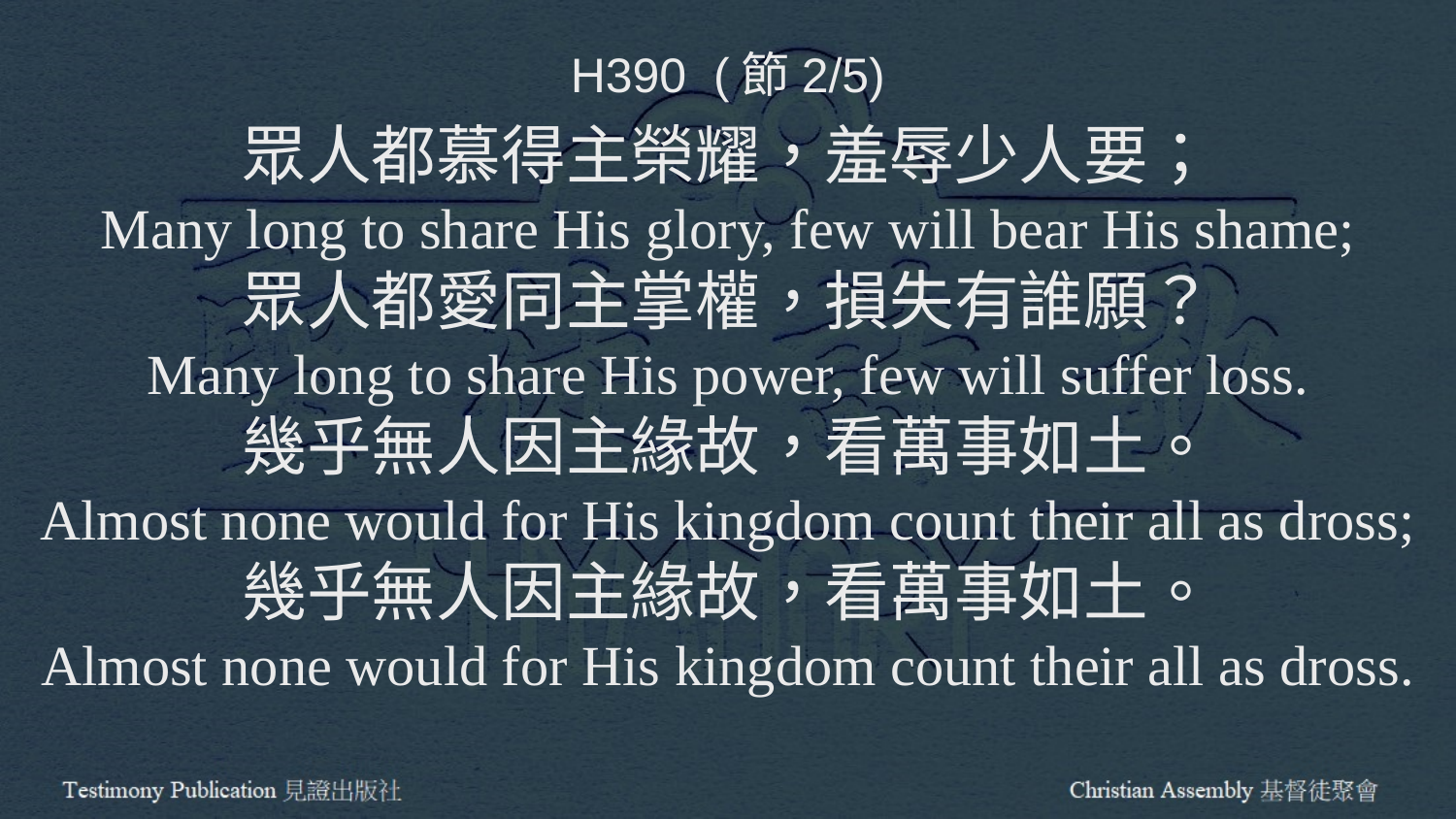

H390  (節2/5)
眾人都慕得主榮耀，羞辱少人要；
Many long to share His glory, few will bear His shame;
眾人都愛同主掌權，損失有誰願？
Many long to share His power, few will suffer loss.
幾乎無人因主緣故，看萬事如土。
Almost none would for His kingdom count their all as dross;
幾乎無人因主緣故，看萬事如土。
Almost none would for His kingdom count their all as dross.